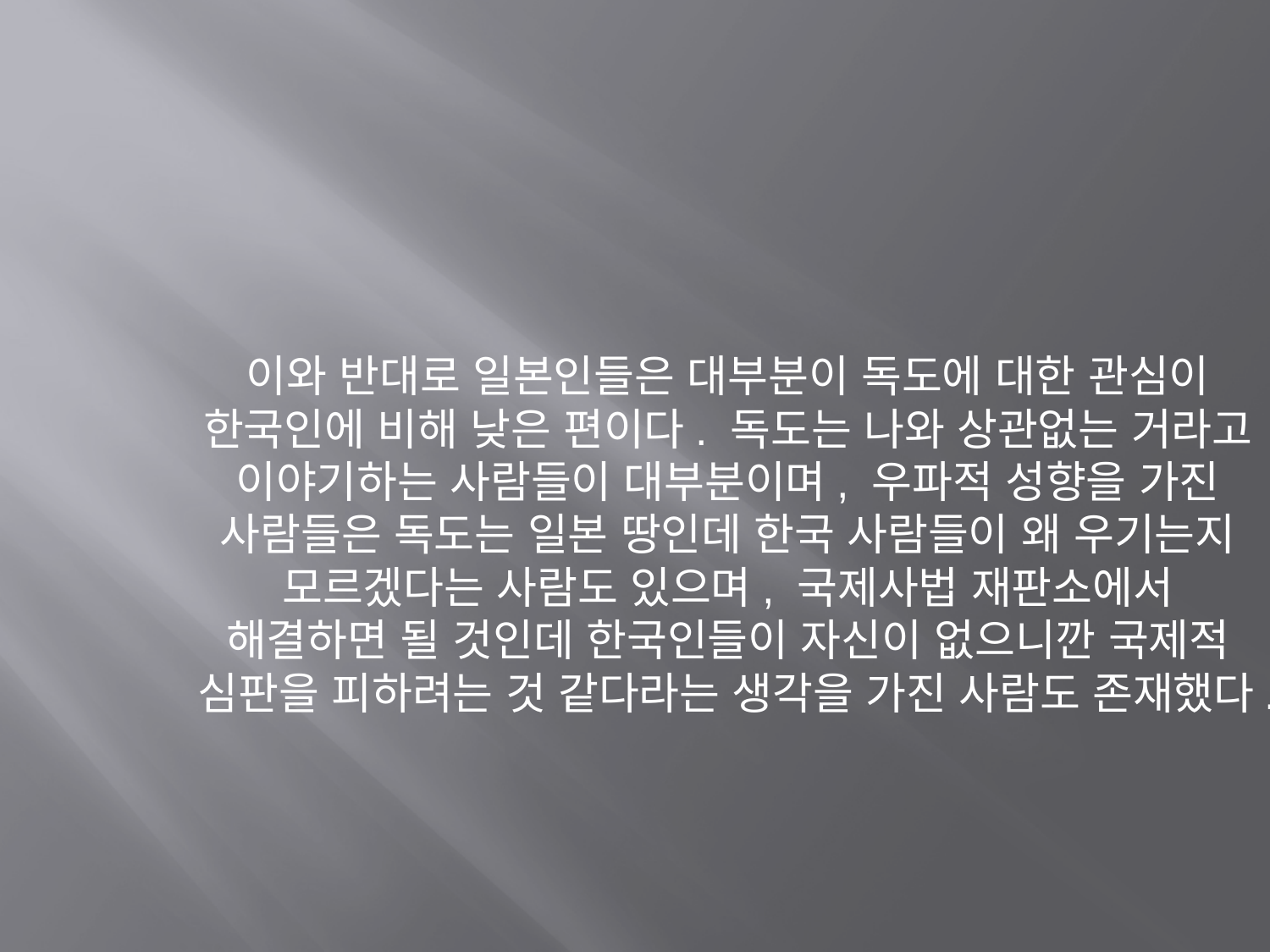

이와 반대로 일본인들은 대부분이 독도에 대한 관심이 한국인에 비해 낮은 편이다. 독도는 나와 상관없는 거라고 이야기하는 사람들이 대부분이며, 우파적 성향을 가진 사람들은 독도는 일본 땅인데 한국 사람들이 왜 우기는지 모르겠다는 사람도 있으며, 국제사법 재판소에서 해결하면 될 것인데 한국인들이 자신이 없으니깐 국제적 심판을 피하려는 것 같다라는 생각을 가진 사람도 존재했다.